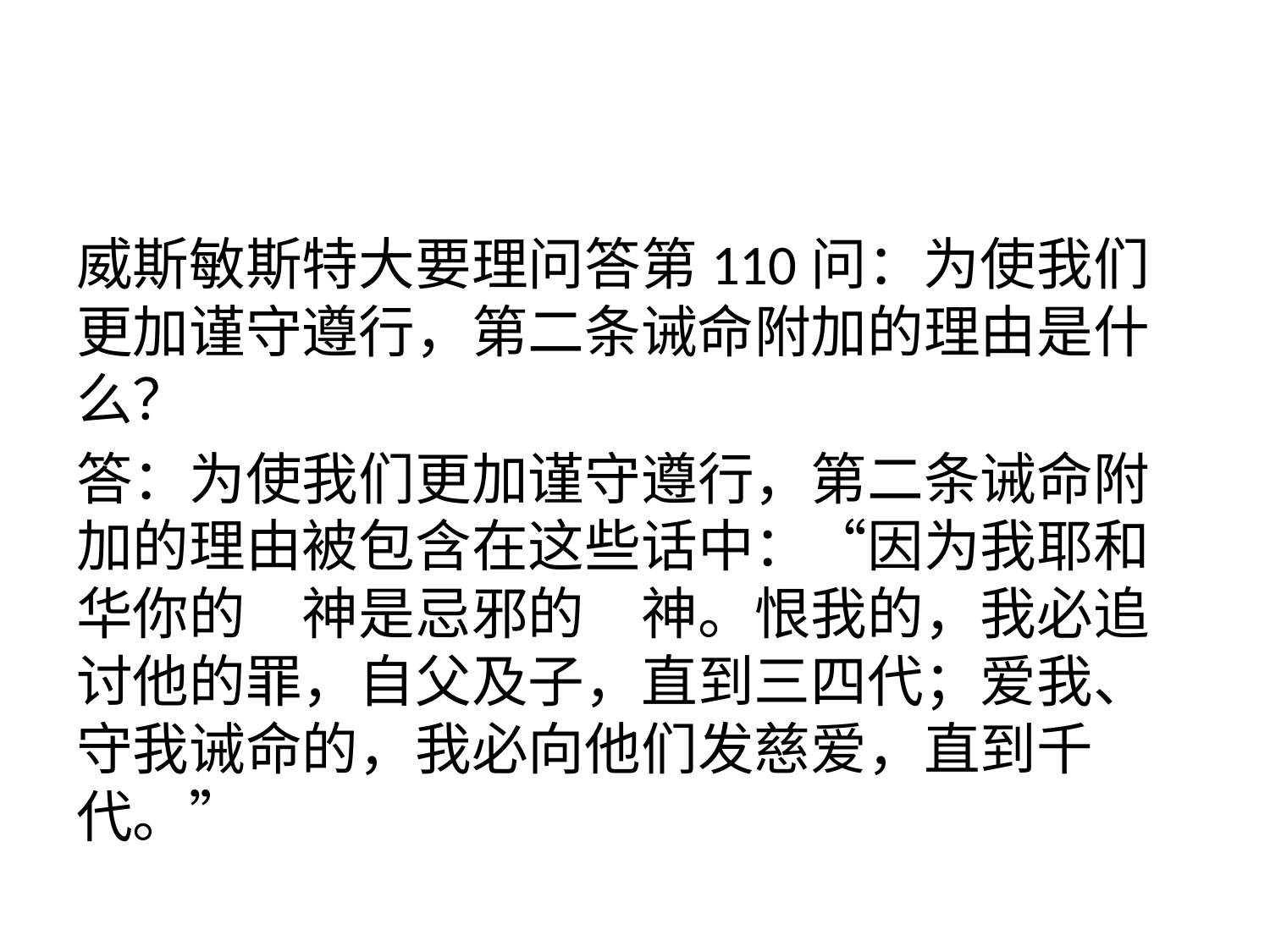

#
威斯敏斯特大要理问答第110问：为使我们更加谨守遵行，第二条诫命附加的理由是什么？
答：为使我们更加谨守遵行，第二条诫命附加的理由被包含在这些话中：“因为我耶和华你的　神是忌邪的　神。恨我的，我必追讨他的罪，自父及子，直到三四代；爱我、守我诫命的，我必向他们发慈爱，直到千代。”